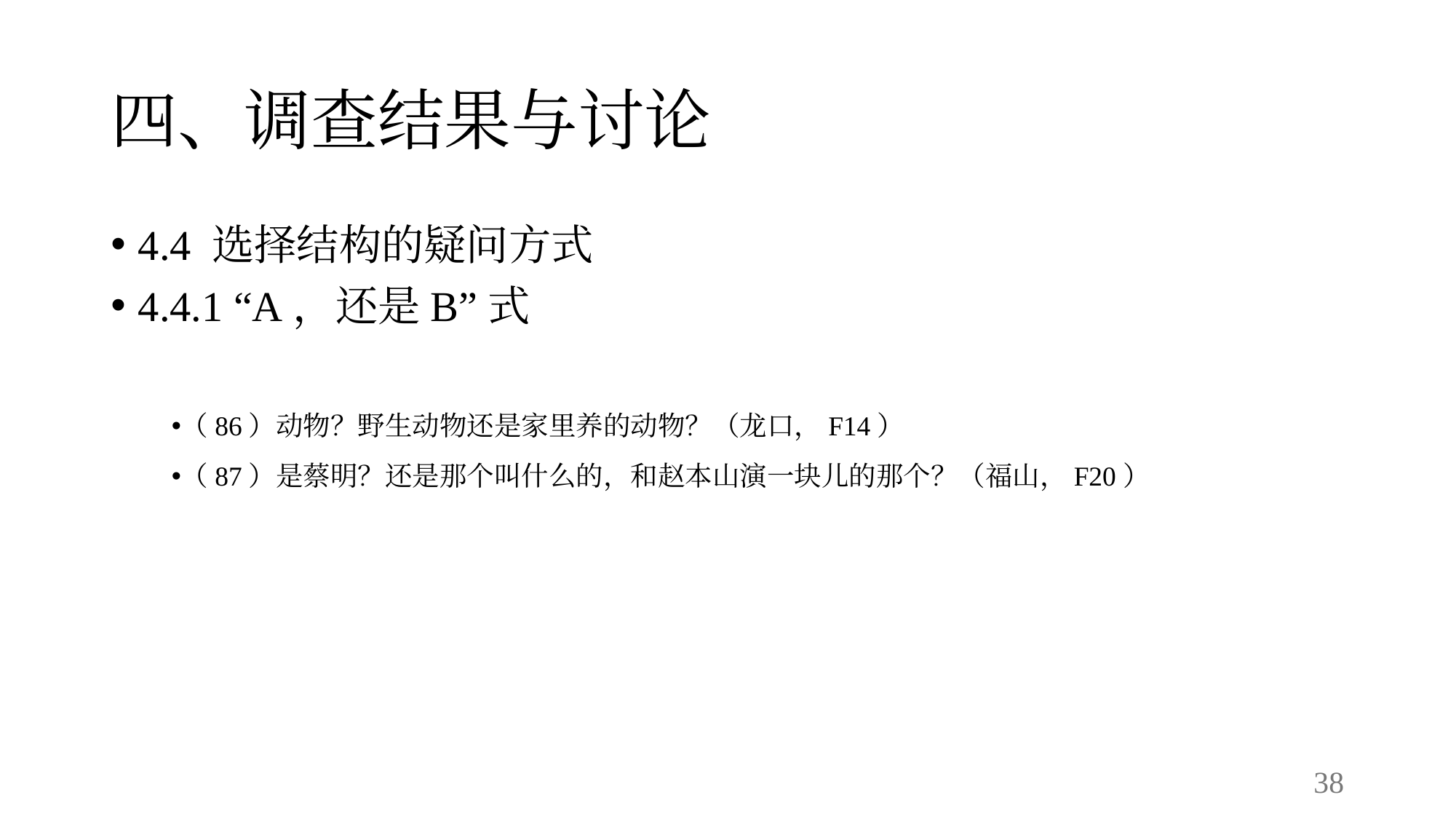

# 四、调查结果与讨论
4.4 选择结构的疑问方式
4.4.1 “A，还是B”式

（86）动物？野生动物还是家里养的动物？（龙口，F14）
（87）是蔡明？还是那个叫什么的，和赵本山演一块儿的那个？（福山，F20）

38